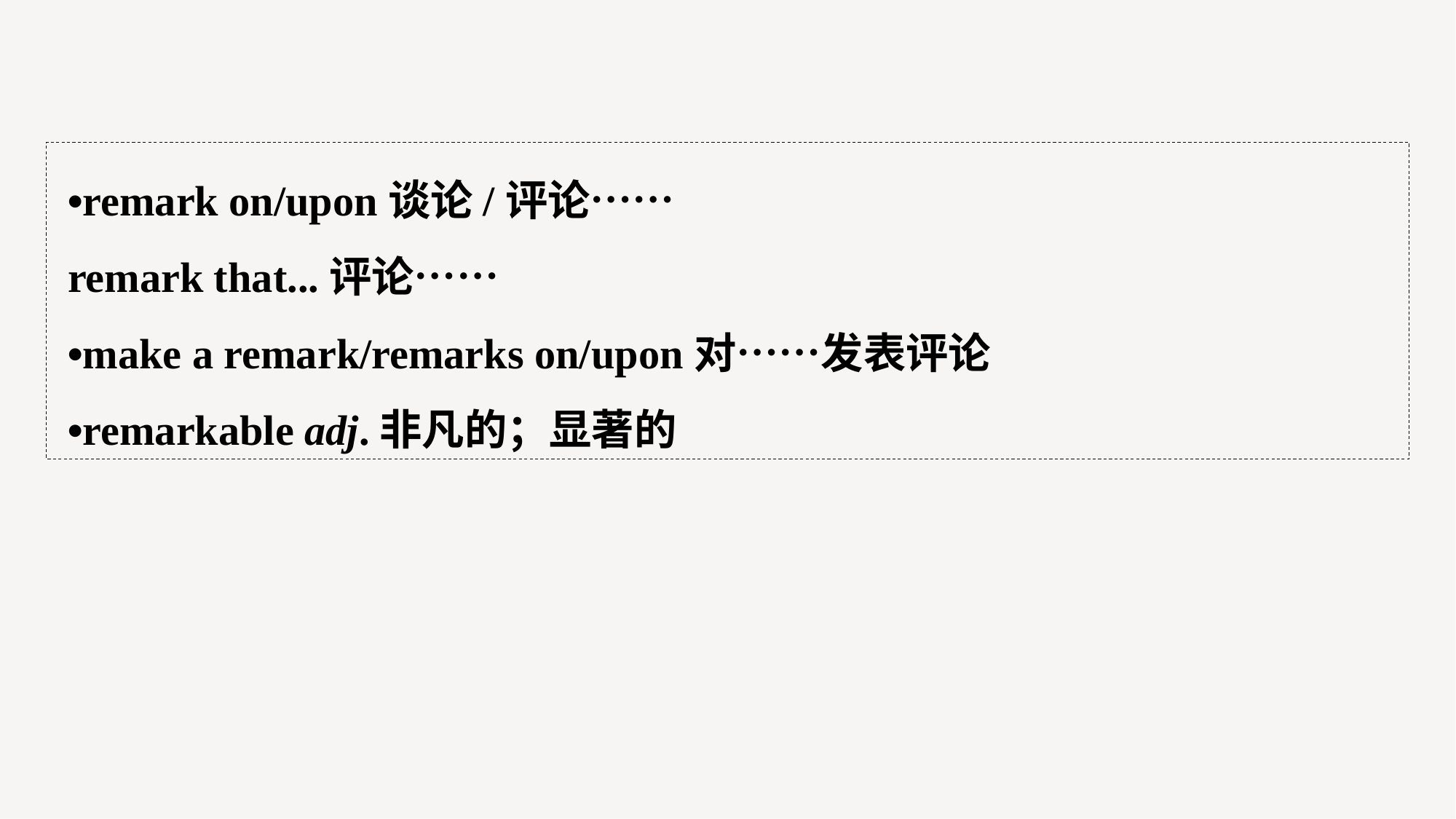

•remark on/upon谈论/评论……
remark that...评论……
•make a remark/remarks on/upon对……发表评论
•remarkable adj.非凡的；显著的